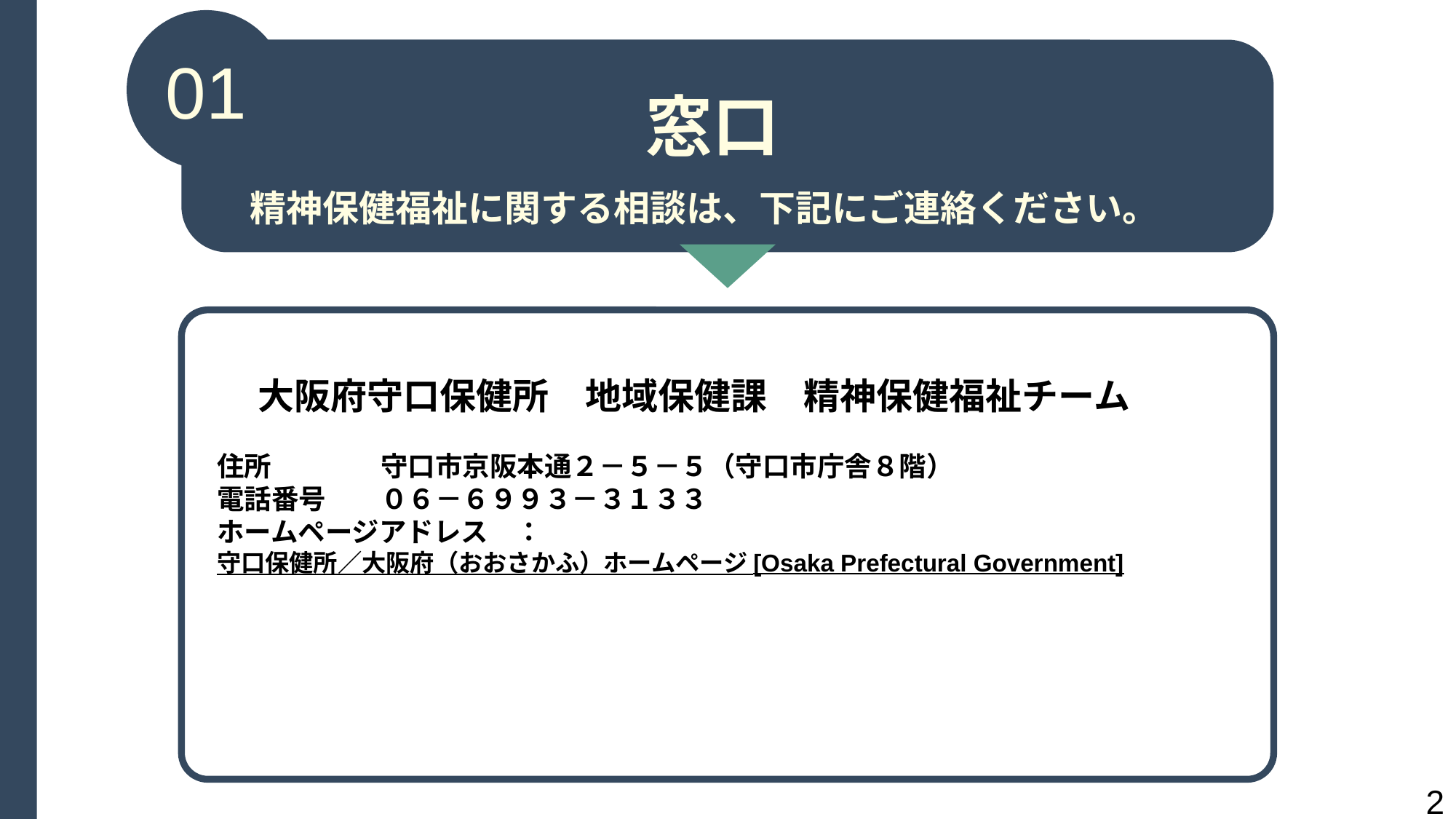

01

窓口
精神保健福祉に関する相談は、下記にご連絡ください。

大阪府守口保健所　地域保健課　精神保健福祉チーム
　　
住所　　　　守口市京阪本通２－５－５（守口市庁舎８階）
電話番号　　０６－６９９３－３１３３
ホームページアドレス　：
守口保健所／大阪府（おおさかふ）ホームページ [Osaka Prefectural Government]